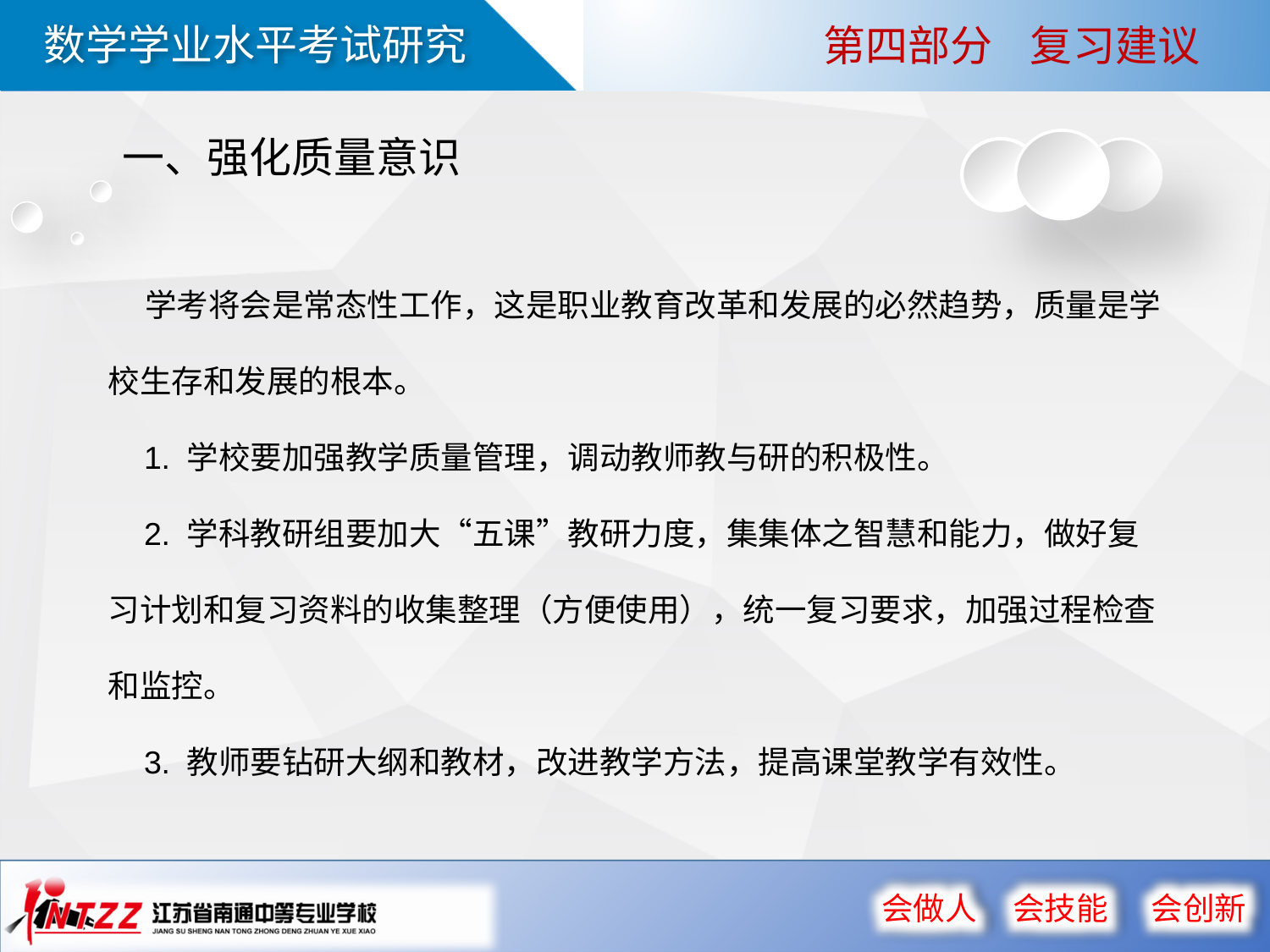

第四部分    复习建议
一、强化质量意识

    学考将会是常态性工作，这是职业教育改革和发展的必然趋势，质量是学校生存和发展的根本。
    1. 学校要加强教学质量管理，调动教师教与研的积极性。
    2. 学科教研组要加大“五课”教研力度，集集体之智慧和能力，做好复习计划和复习资料的收集整理（方便使用），统一复习要求，加强过程检查和监控。
    3. 教师要钻研大纲和教材，改进教学方法，提高课堂教学有效性。